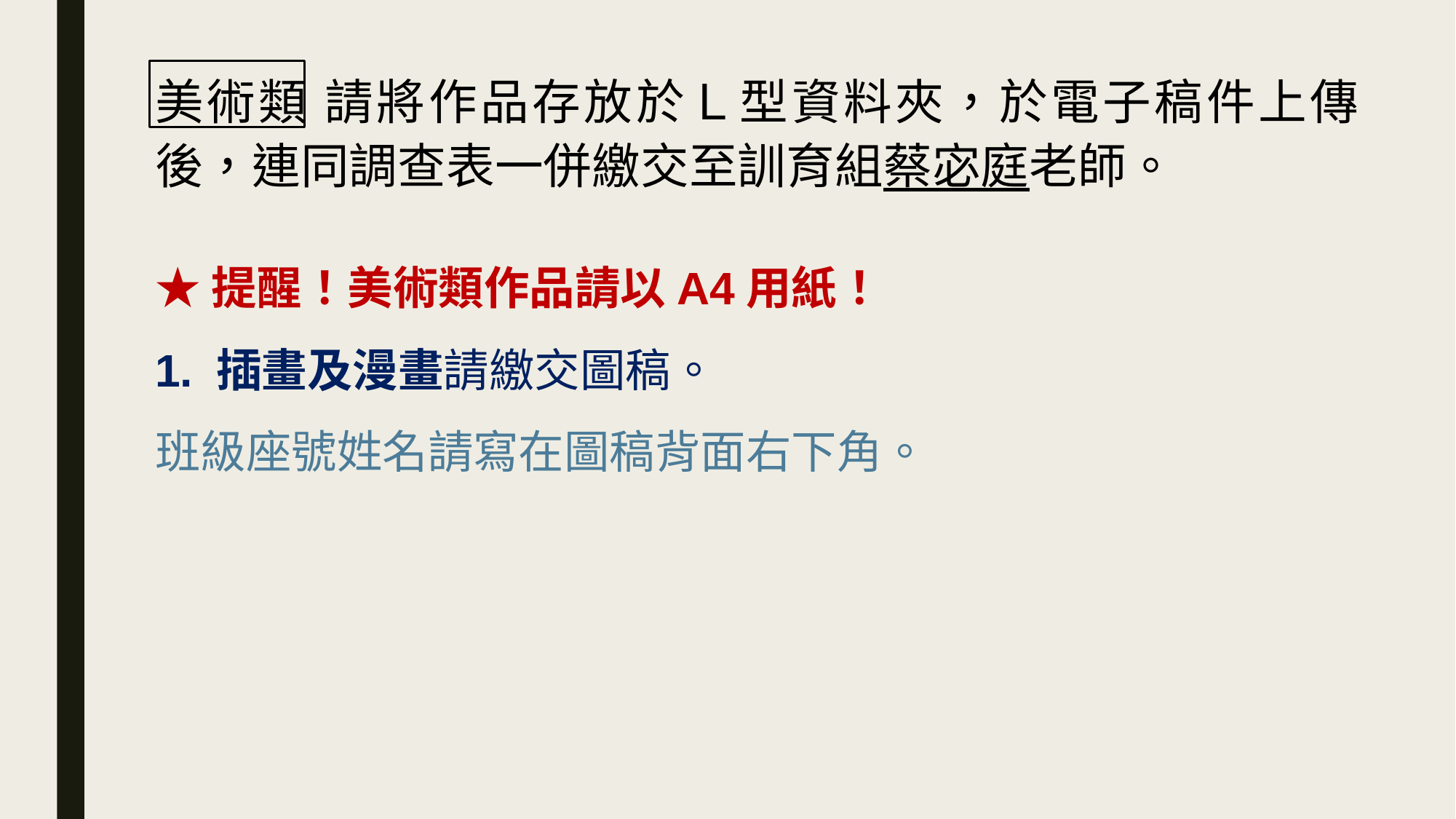

美術類 請將作品存放於Ｌ型資料夾，於電子稿件上傳後，連同調查表一併繳交至訓育組蔡宓庭老師。

★提醒！美術類作品請以A4用紙！
1. 插畫及漫畫請繳交圖稿。
班級座號姓名請寫在圖稿背面右下角。